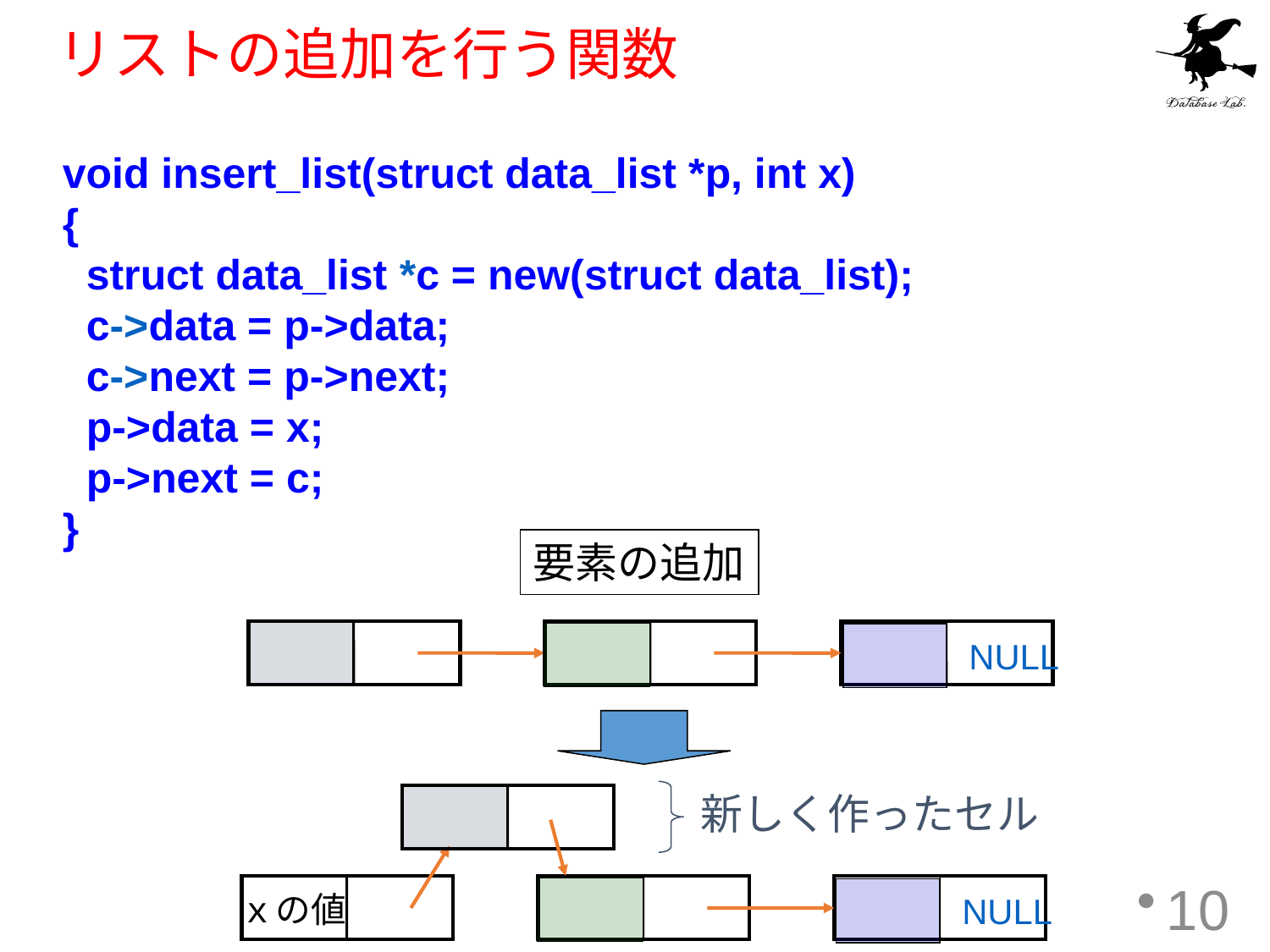

# リストの追加を行う関数
void insert_list(struct data_list *p, int x)
{
  struct data_list *c = new(struct data_list);
  c->data = p->data;
  c->next = p->next;
  p->data = x;
  p->next = c;
}

要素の追加

    　　NULL

新しく作ったセル

    　　NULL

ｘの値

10